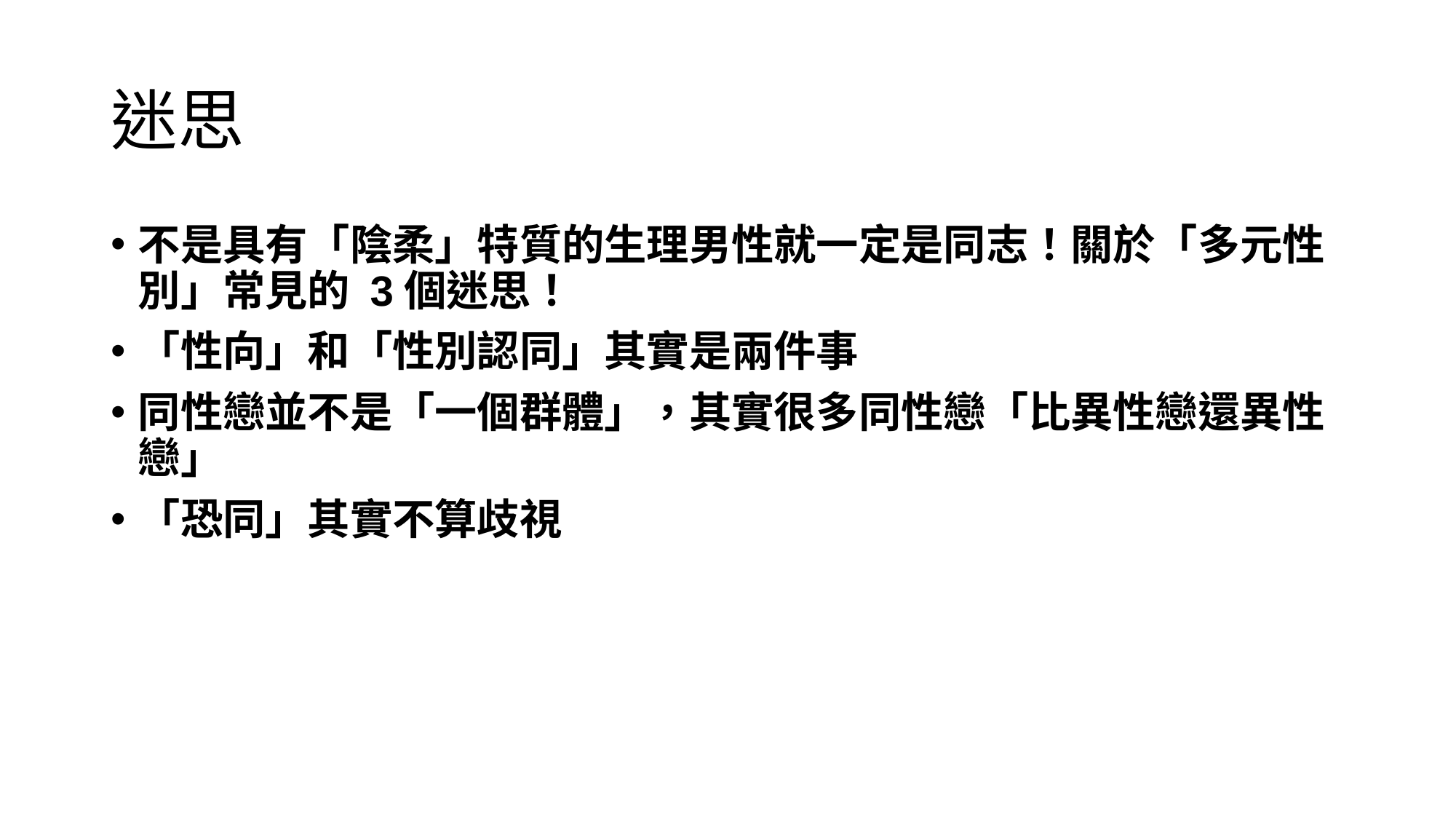

# 迷思
不是具有「陰柔」特質的生理男性就一定是同志！關於「多元性別」常見的 3個迷思！
「性向」和「性別認同」其實是兩件事
同性戀並不是「一個群體」，其實很多同性戀「比異性戀還異性戀」
「恐同」其實不算歧視